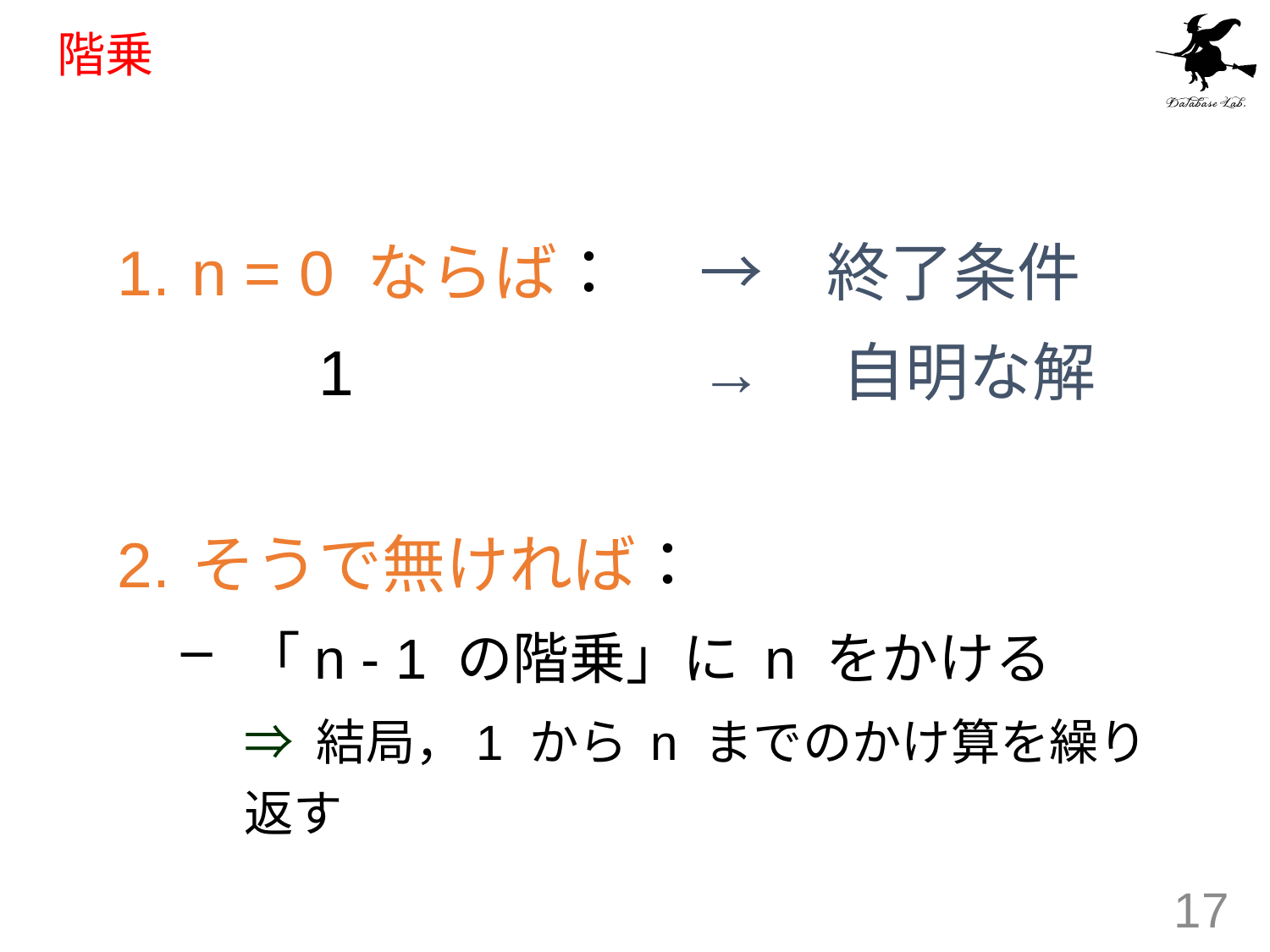

# 階乗
n = 0 ならば：　	→　終了条件
		1 			→　自明な解
そうで無ければ：
「n - 1 の階乗」に n をかける
	⇒ 結局，1 から n までのかけ算を繰り返す

17